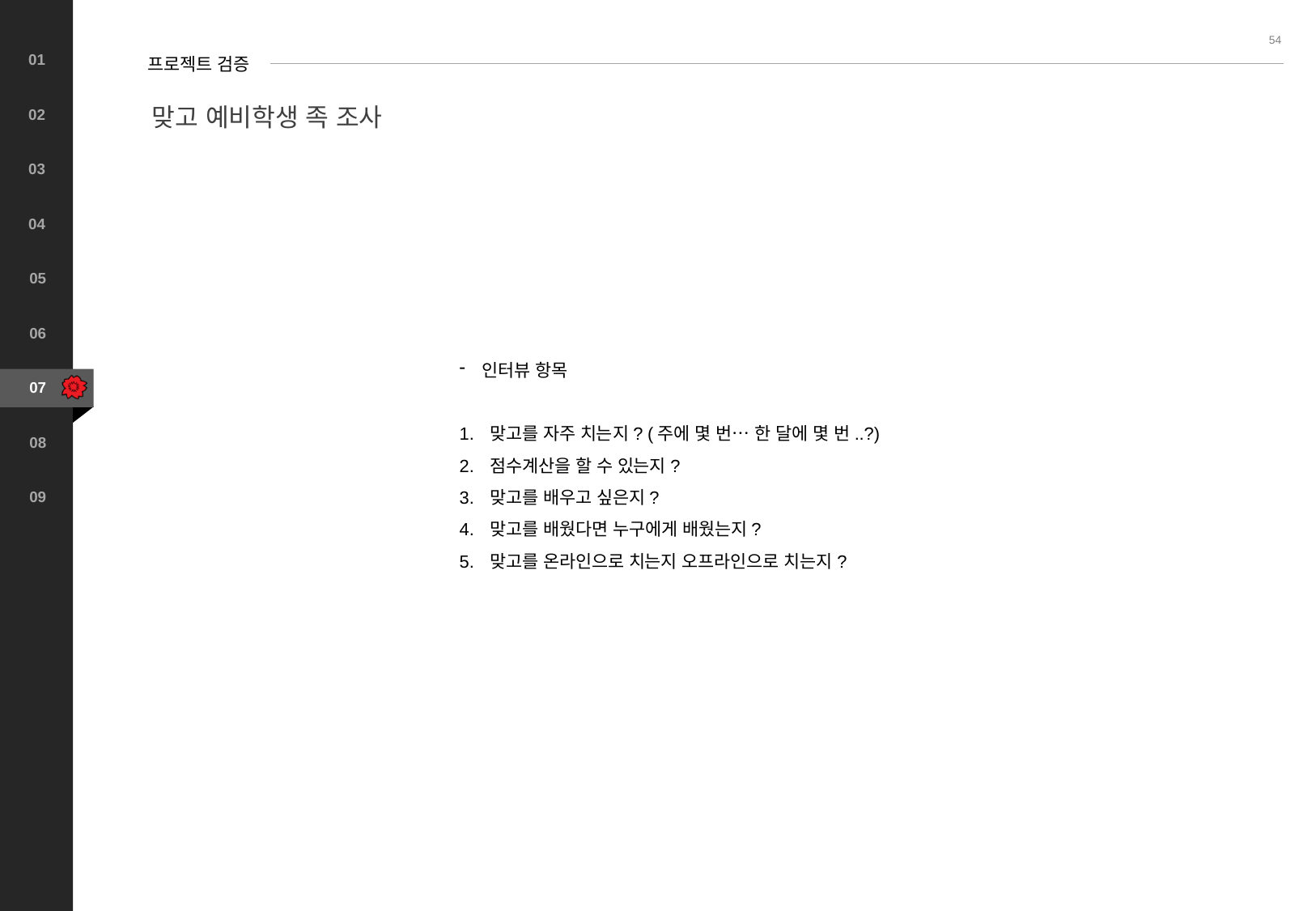

54
프로젝트 검증
맞고 예비학생 족 조사
인터뷰 항목

맞고를 자주 치는지? (주에 몇 번… 한 달에 몇 번..?)
점수계산을 할 수 있는지?
맞고를 배우고 싶은지?
맞고를 배웠다면 누구에게 배웠는지?
맞고를 온라인으로 치는지 오프라인으로 치는지?